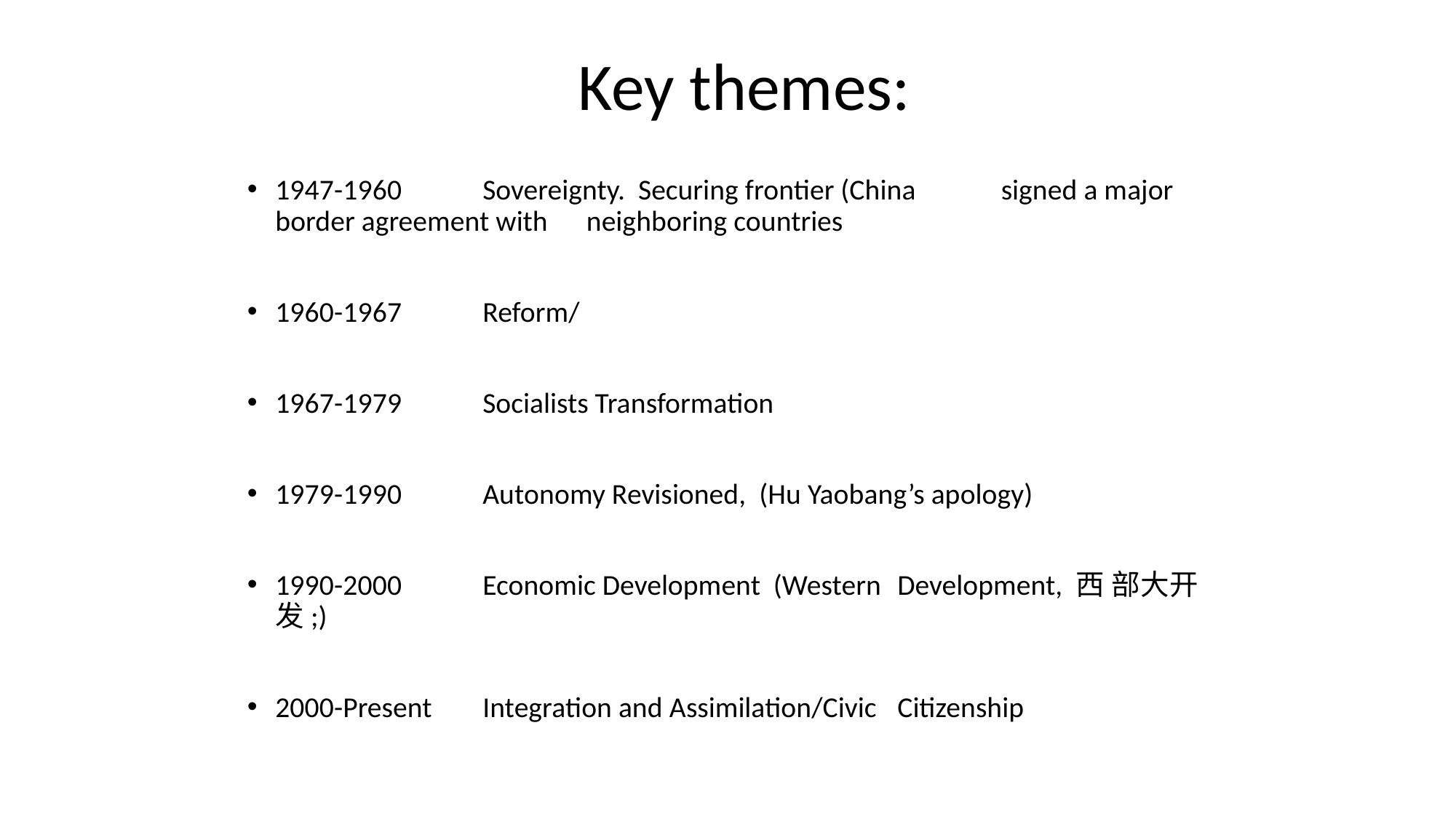

# Key themes:
1947-1960			Sovereignty.  Securing frontier (China 				signed a major border agreement with 				neighboring countries

1960-1967			Reform/

1967-1979			Socialists Transformation

1979-1990			Autonomy Revisioned,  (Hu Yaobang’s apology)

1990-2000			Economic Development  (Western 					Development, 西 部大开发;)

2000-Present			Integration and Assimilation/Civic 					Citizenship